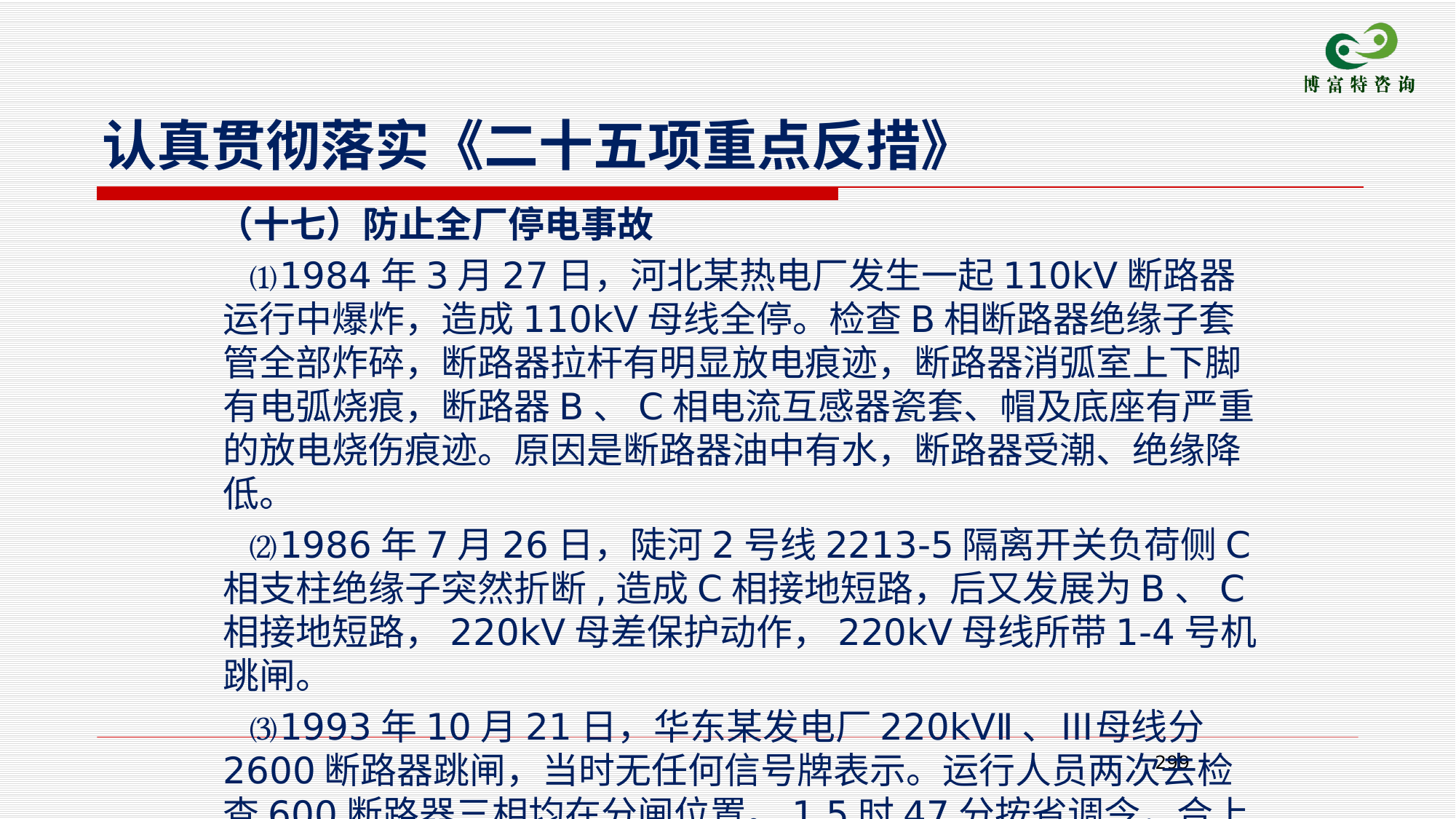

认真贯彻落实《二十五项重点反措》
     （十七）防止全厂停电事故
       ⑴1984年3月27日，河北某热电厂发生一起110kV断路器运行中爆炸，造成110kV母线全停。检查B相断路器绝缘子套管全部炸碎，断路器拉杆有明显放电痕迹，断路器消弧室上下脚有电弧烧痕，断路器B、C相电流互感器瓷套、帽及底座有严重的放电烧伤痕迹。原因是断路器油中有水，断路器受潮、绝缘降低。
       ⑵1986年7月26日，陡河2号线2213-5隔离开关负荷侧C相支柱绝缘子突然折断,造成C相接地短路，后又发展为B、C相接地短路，220kV母差保护动作，220kV母线所带1-4号机跳闸。
       ⑶1993年10月21日，华东某发电厂220kVⅡ、Ⅲ母线分2600断路器跳闸，当时无任何信号牌表示。运行人员两次去检查600断路器三相均在分闸位置。1 5时47分按省调令，合上2600断路器非全相运行保护动作跳闸，造成7台机全停。

299